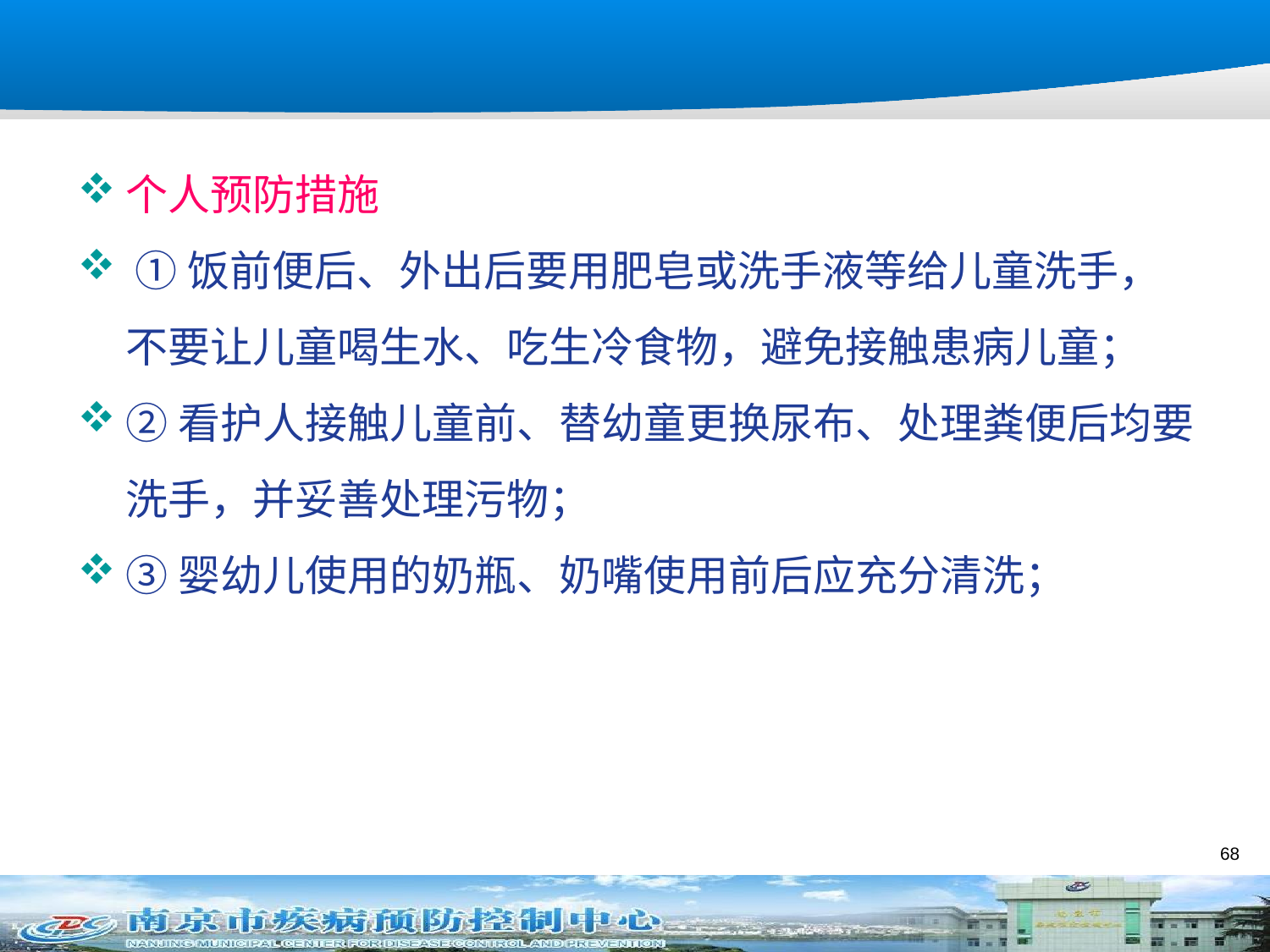

#
个人预防措施
 ①饭前便后、外出后要用肥皂或洗手液等给儿童洗手，不要让儿童喝生水、吃生冷食物，避免接触患病儿童；
②看护人接触儿童前、替幼童更换尿布、处理粪便后均要洗手，并妥善处理污物；
③婴幼儿使用的奶瓶、奶嘴使用前后应充分清洗；
68